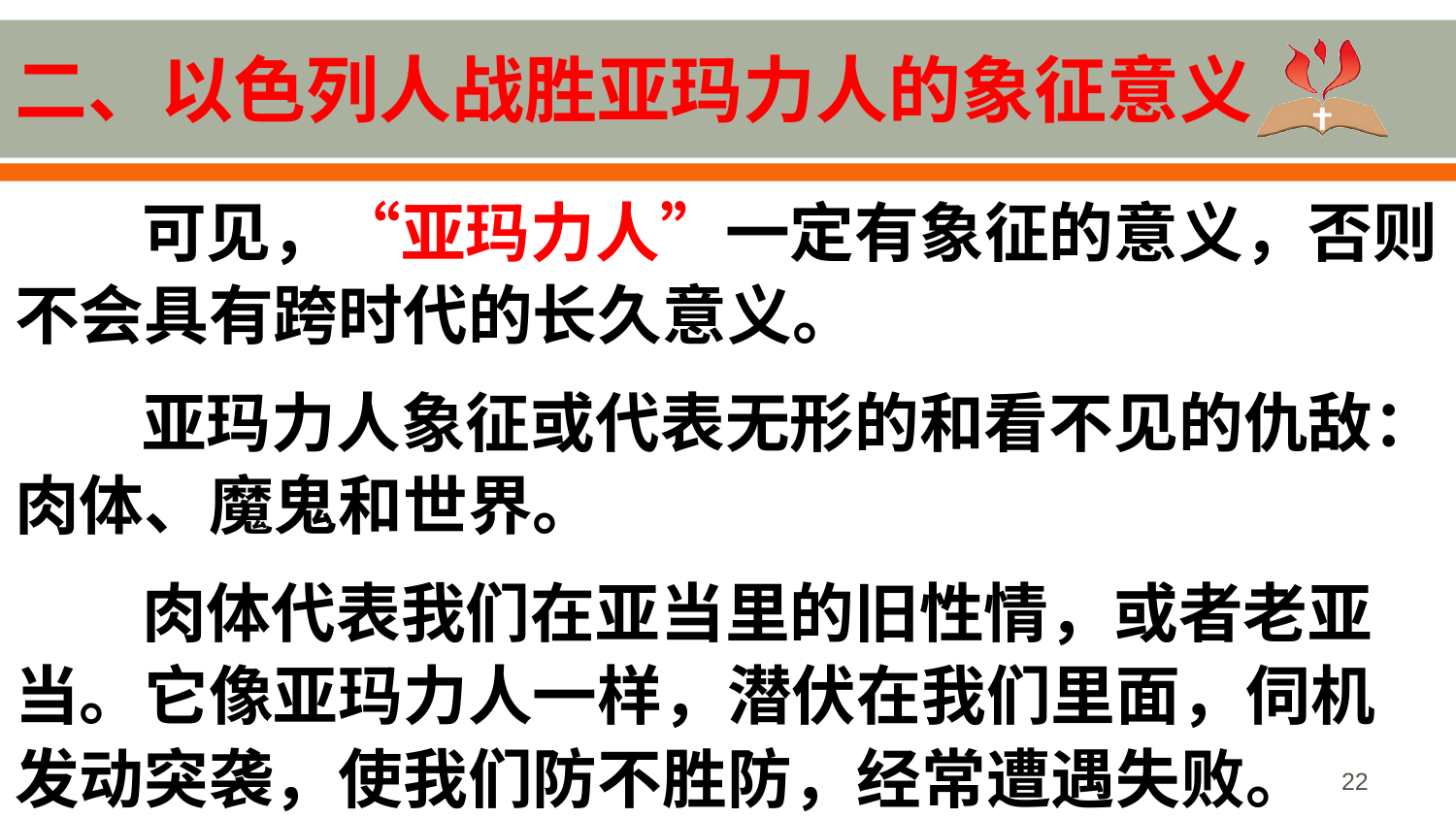

# 二、以色列人战胜亚玛力人的象征意义
可见，“亚玛力人”一定有象征的意义，否则不会具有跨时代的长久意义。
亚玛力人象征或代表无形的和看不见的仇敌：肉体、魔鬼和世界。
肉体代表我们在亚当里的旧性情，或者老亚当。它像亚玛力人一样，潜伏在我们里面，伺机发动突袭，使我们防不胜防，经常遭遇失败。

22